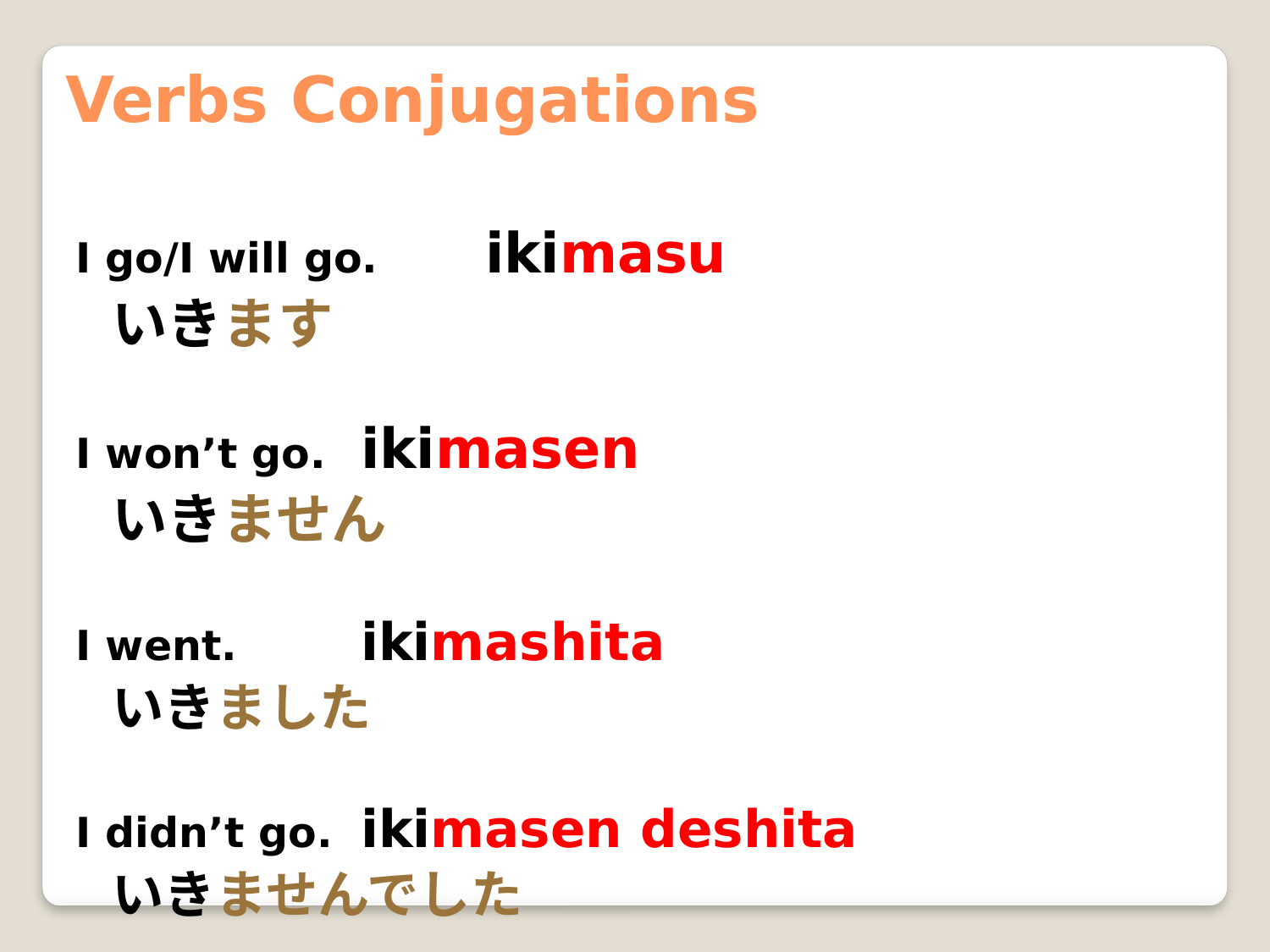

Verbs Conjugations
I go/I will go.		ikimasu
					いきます

I won’t go.		ikimasen
					いきません

I went.			ikimashita
					いきました

I didn’t go.		ikimasen deshita
					いきませんでした